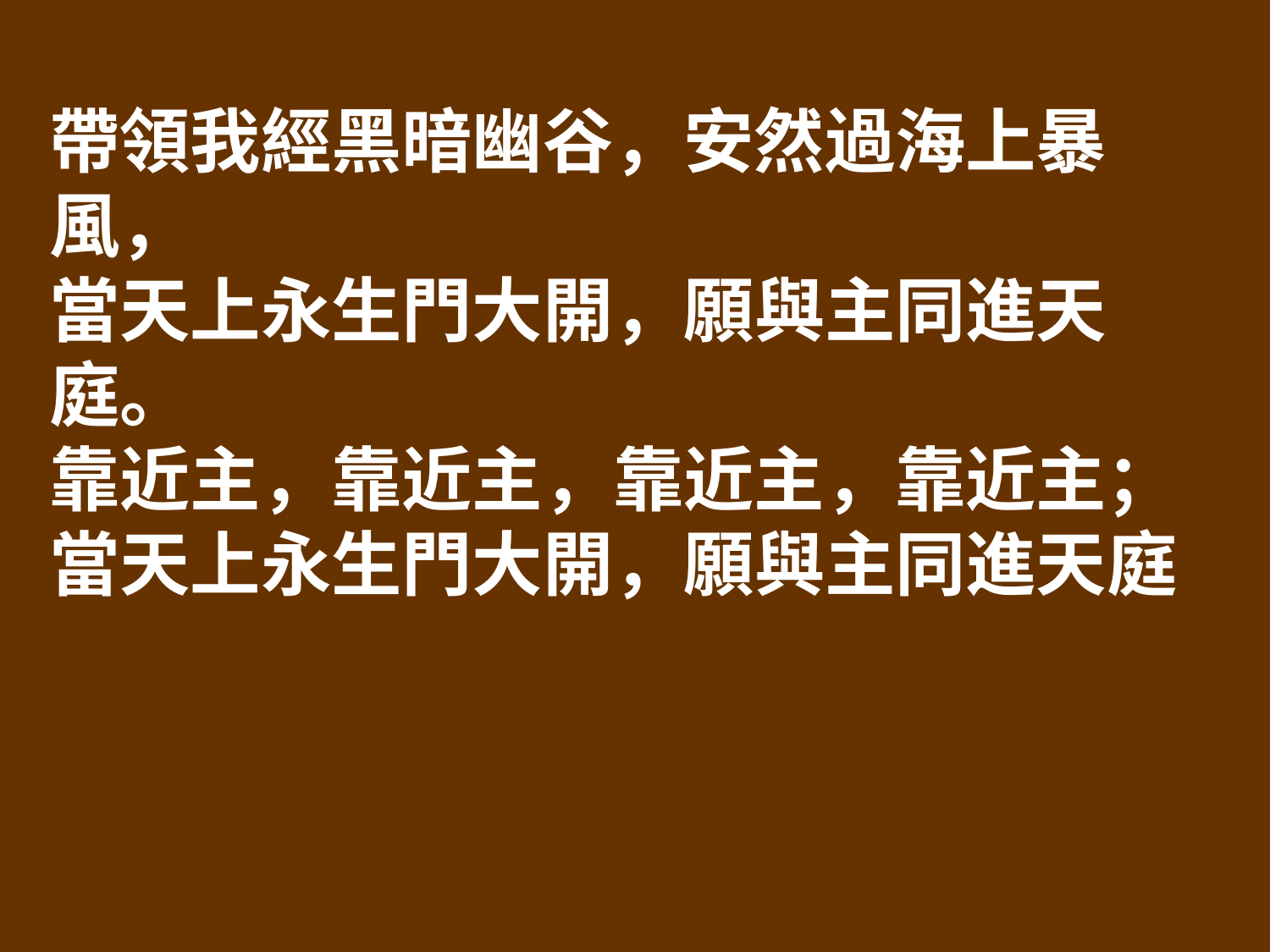

帶領我經黑暗幽谷，安然過海上暴風，
當天上永生門大開，願與主同進天庭。
靠近主，靠近主，靠近主，靠近主；
當天上永生門大開，願與主同進天庭